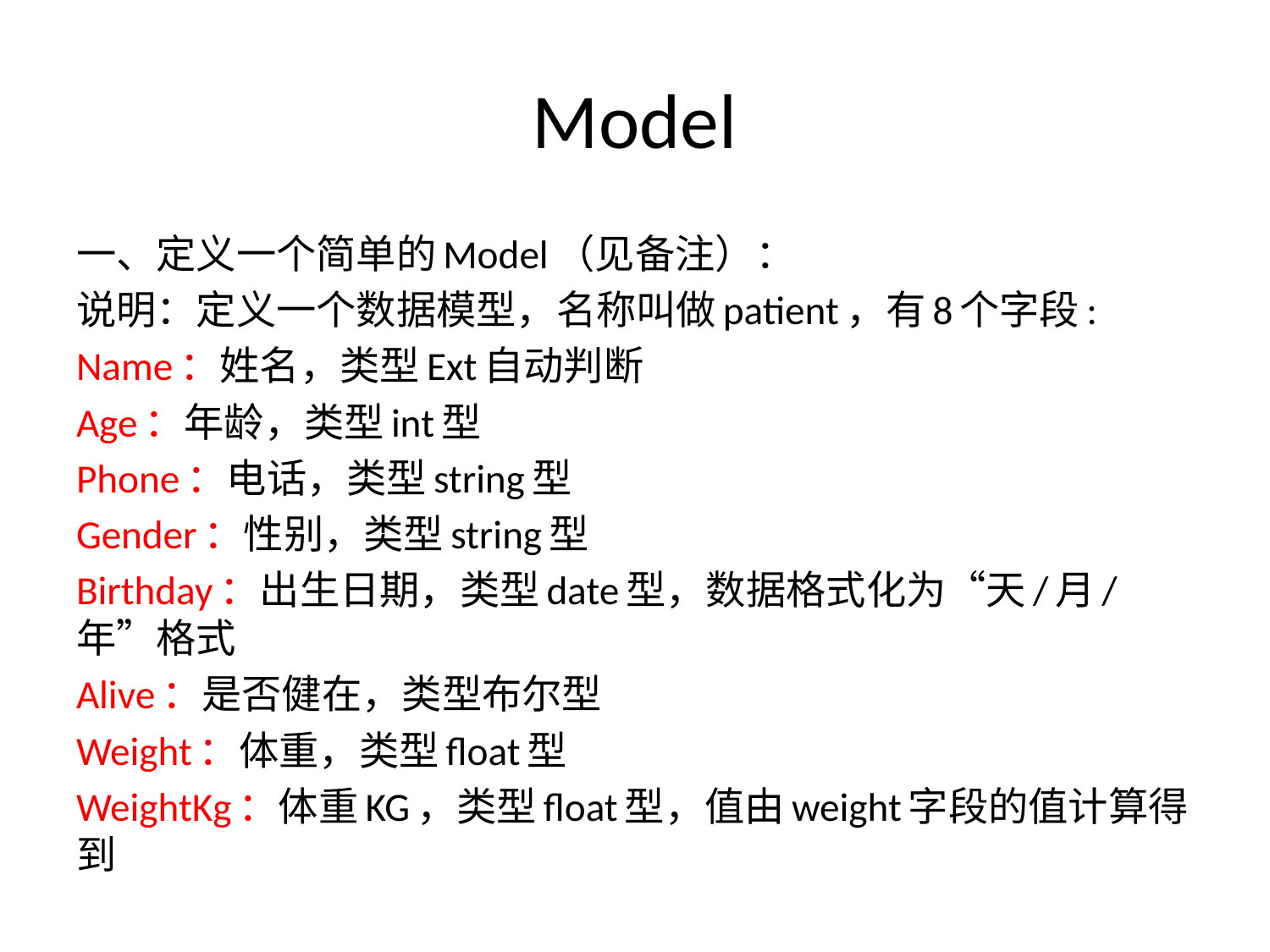

# Model
一、定义一个简单的Model（见备注）：
说明：定义一个数据模型，名称叫做patient，有8个字段:
Name：姓名，类型Ext自动判断
Age：年龄，类型int型
Phone：电话，类型string型
Gender：性别，类型string型
Birthday：出生日期，类型date型，数据格式化为“天/月/年”格式
Alive：是否健在，类型布尔型
Weight：体重，类型float型
WeightKg：体重KG，类型float型，值由weight字段的值计算得到